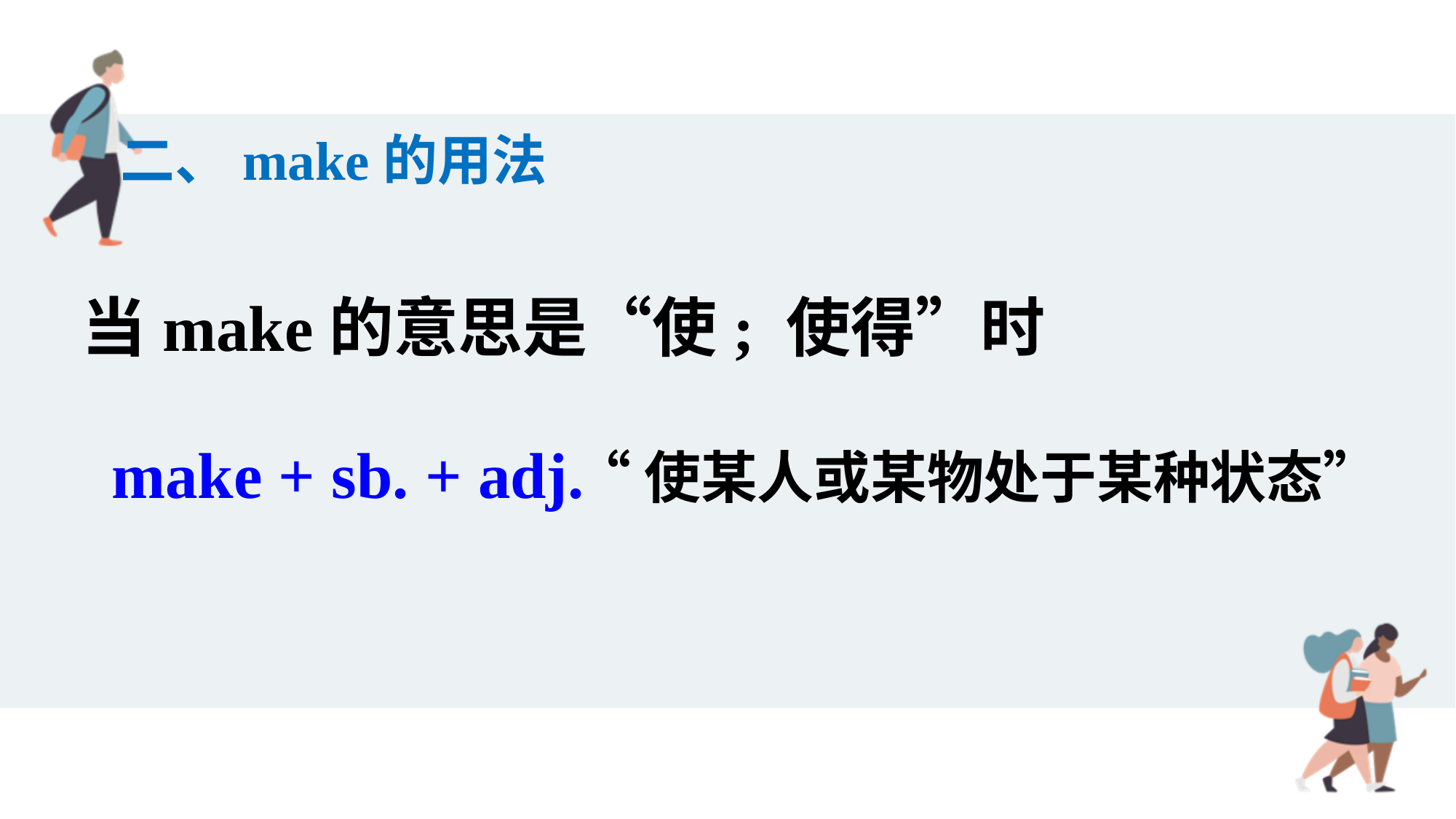

二、make的用法
当make的意思是“使; 使得”时
make + sb. + adj.
“使某人或某物处于某种状态”